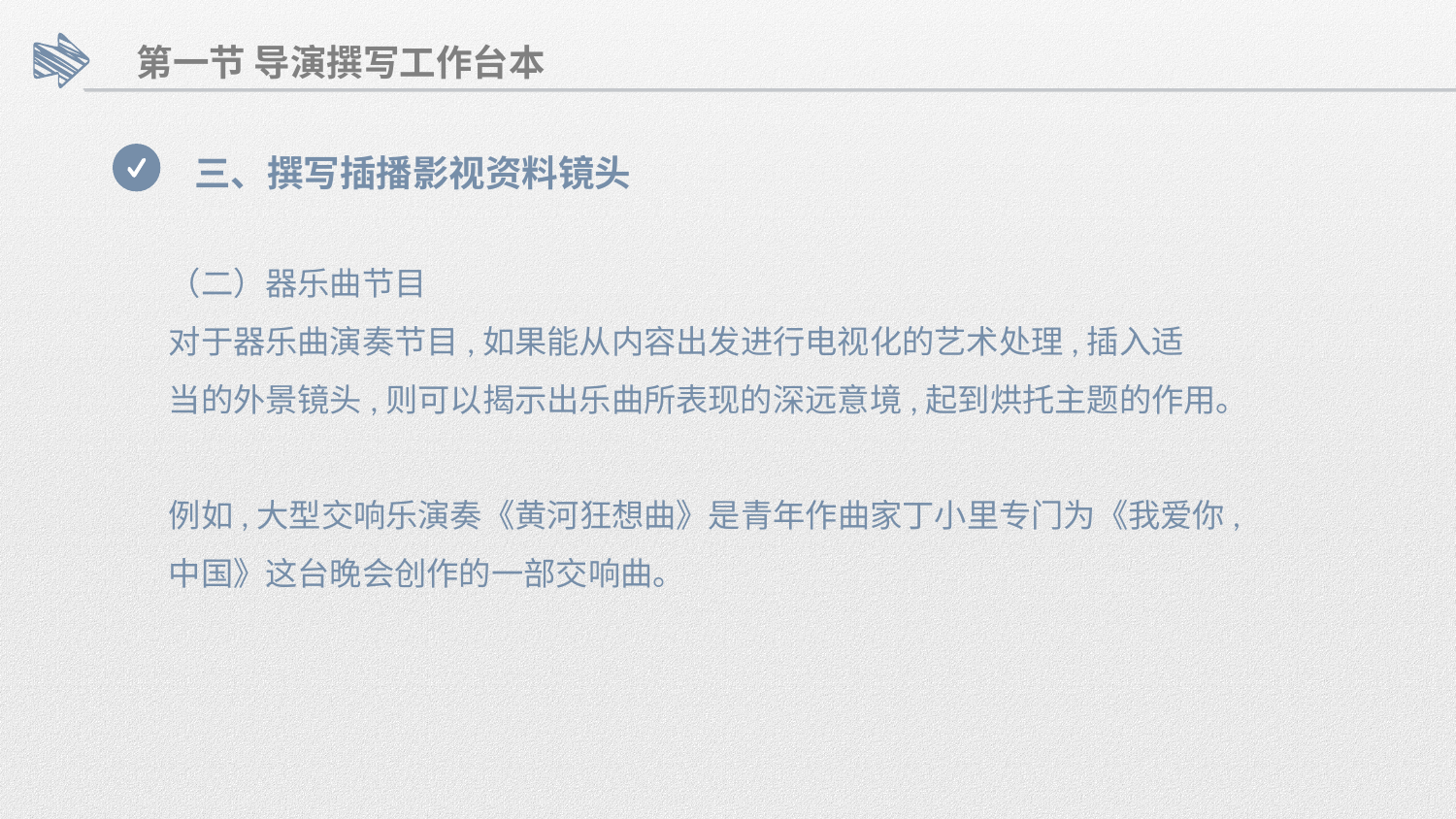

第一节 导演撰写工作台本
三、撰写插播影视资料镜头

（二）器乐曲节目
对于器乐曲演奏节目,如果能从内容出发进行电视化的艺术处理,插入适
当的外景镜头,则可以揭示出乐曲所表现的深远意境,起到烘托主题的作用。

例如,大型交响乐演奏《黄河狂想曲》是青年作曲家丁小里专门为《我爱你,
中国》这台晚会创作的一部交响曲。